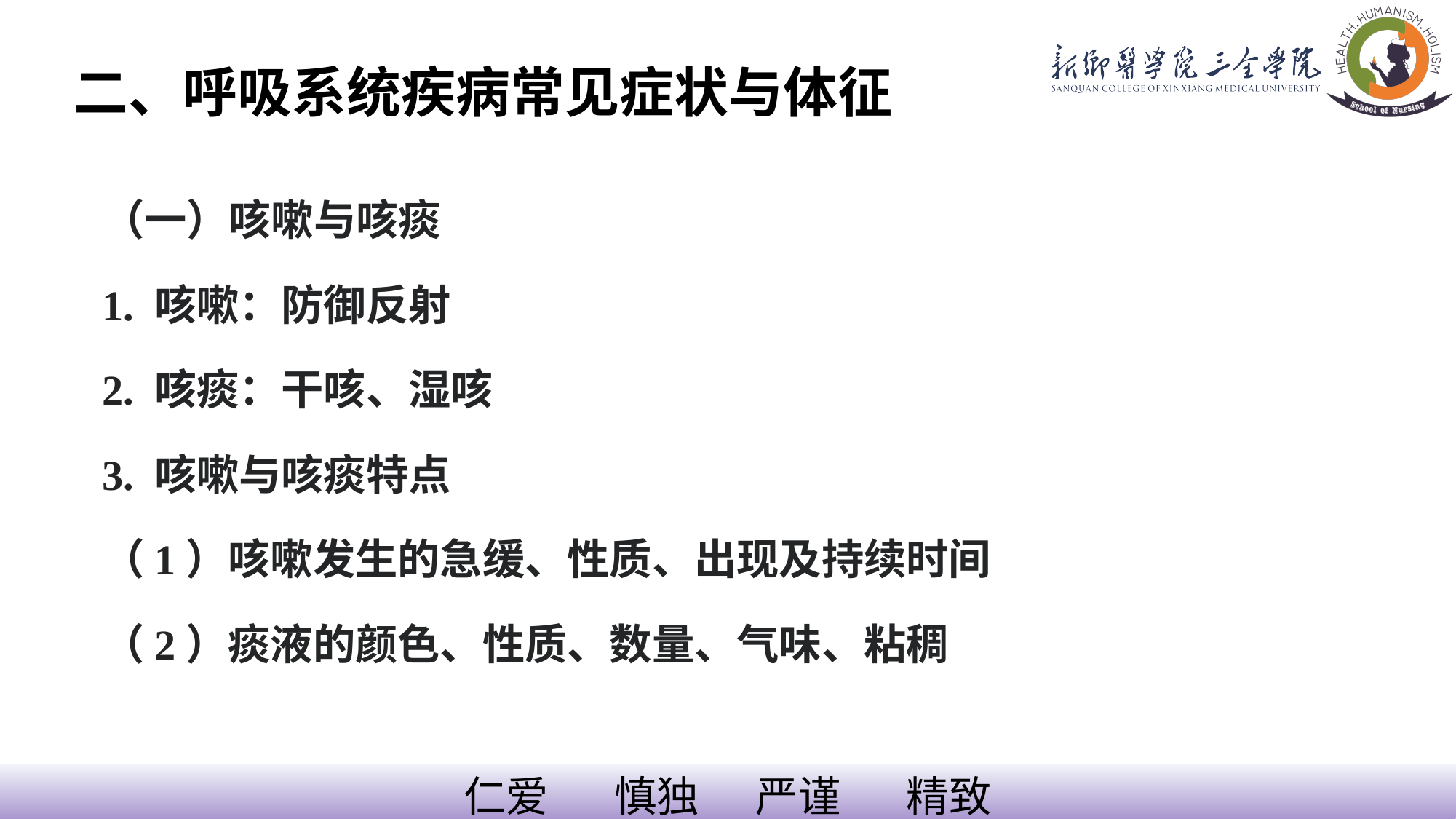

# 二、呼吸系统疾病常见症状与体征
（一）咳嗽与咳痰
1. 咳嗽：防御反射
2. 咳痰：干咳、湿咳
3. 咳嗽与咳痰特点
（1）咳嗽发生的急缓、性质、出现及持续时间
（2）痰液的颜色、性质、数量、气味、粘稠